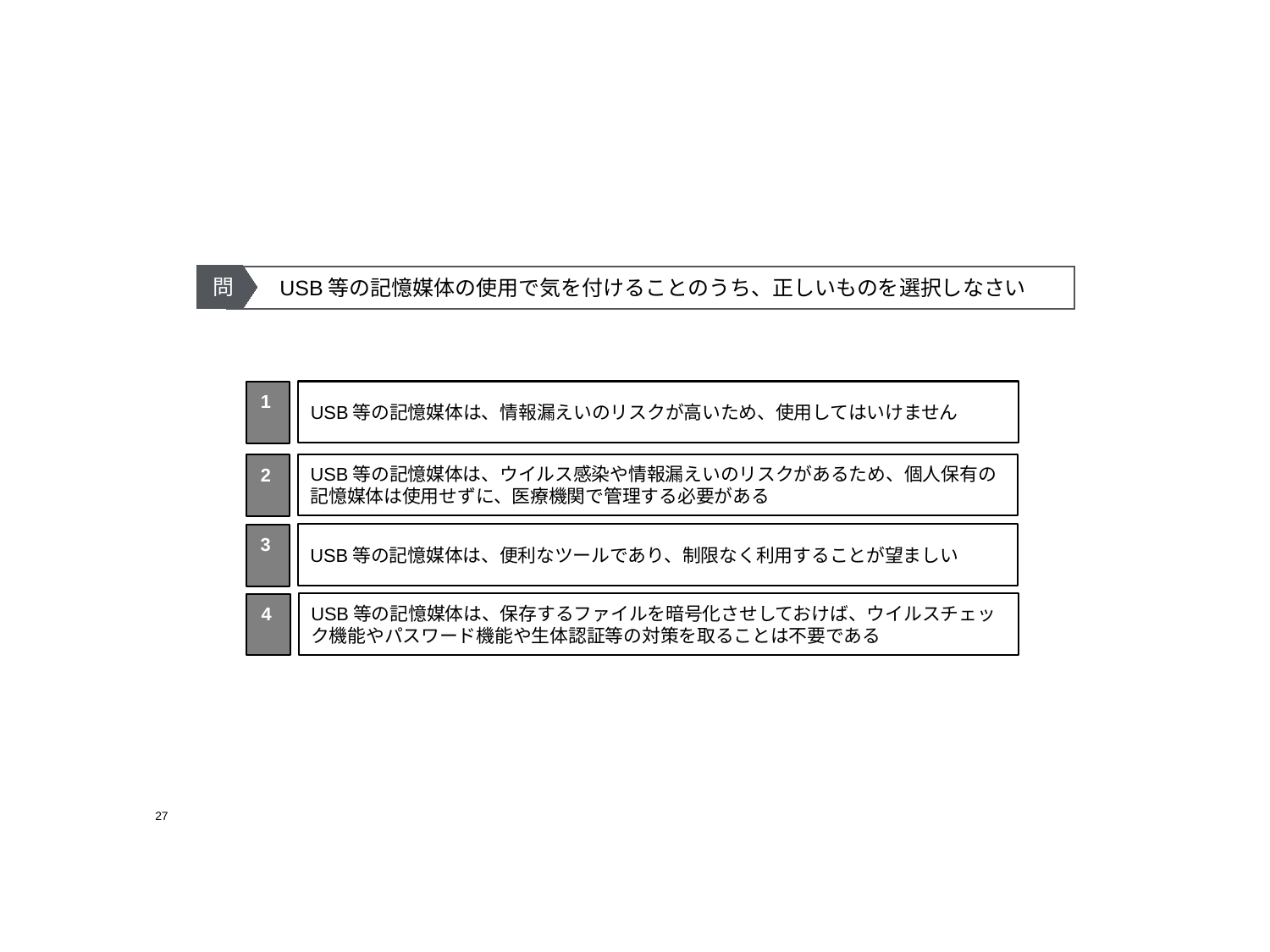

問
　USB等の記憶媒体の使用で気を付けることのうち、正しいものを選択しなさい
USB等の記憶媒体は、情報漏えいのリスクが高いため、使用してはいけません
1
USB等の記憶媒体は、ウイルス感染や情報漏えいのリスクがあるため、個人保有の記憶媒体は使用せずに、医療機関で管理する必要がある
2
USB等の記憶媒体は、便利なツールであり、制限なく利用することが望ましい
3
USB等の記憶媒体は、保存するファイルを暗号化させしておけば、ウイルスチェック機能やパスワード機能や生体認証等の対策を取ることは不要である
4
27